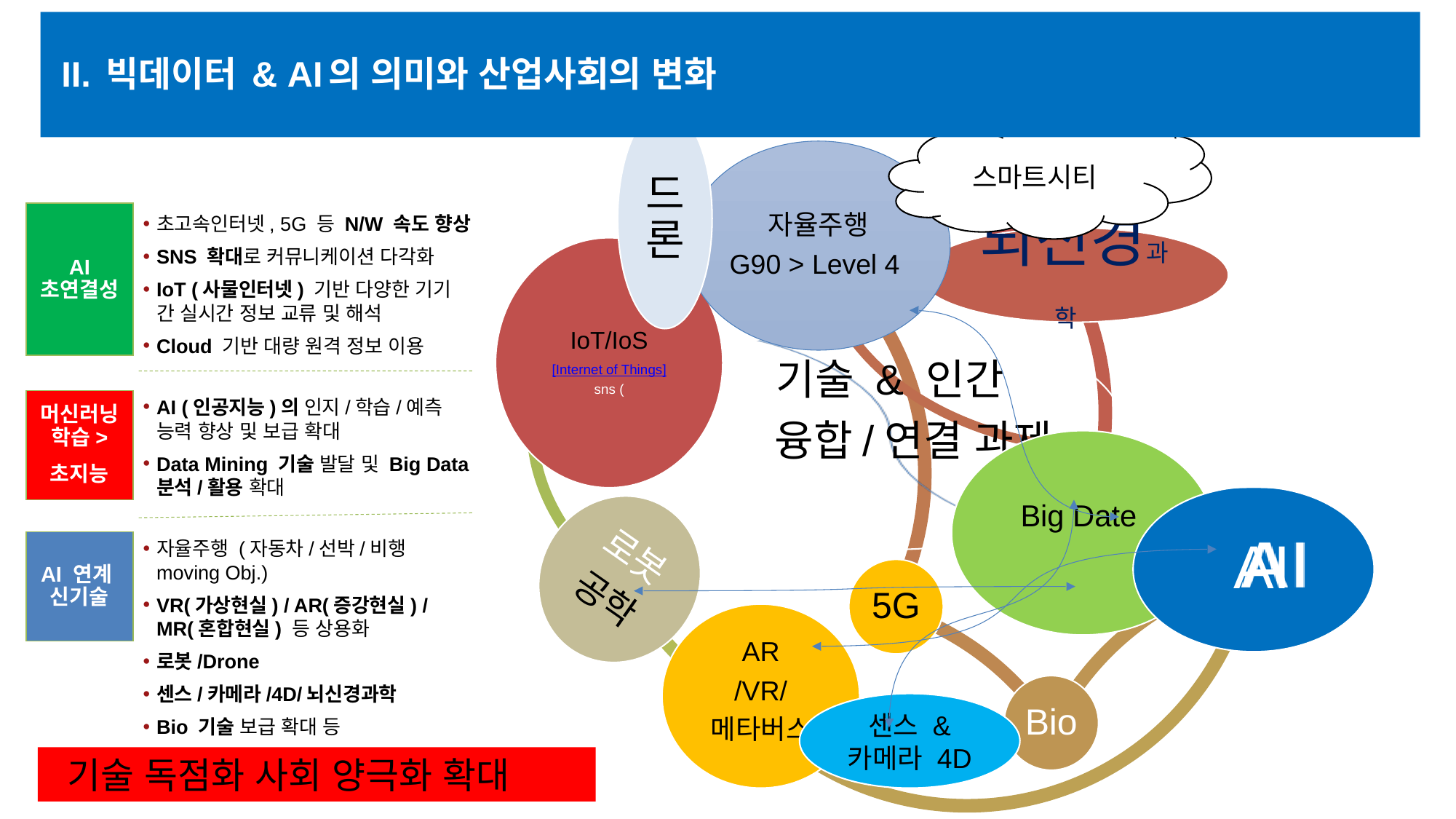

# II. 빅데이터 & AI의 의미와 산업사회의 변화
 기술 & 인간
   융합/연결 과제
IoT/IoS
[Internet of Things]
sns (
뇌신경과학
Big Date

자율주행
G90 > Level 4
5G
Bio
 AI

AR
/VR/
메타버스

센스 & 카메라 4D
로봇
공학
드론
스마트시티
AI 초연결성
초고속인터넷, 5G 등 N/W 속도 향상
SNS 확대로 커뮤니케이션 다각화
IoT (사물인터넷) 기반 다양한 기기 간 실시간 정보 교류 및 해석
Cloud 기반 대량 원격 정보 이용
머신러닝 학습>
초지능
AI (인공지능)의 인지/학습/예측 능력 향상 및 보급 확대
Data Mining 기술 발달 및 Big Data 분석/활용 확대
AI 연계
신기술
자율주행 (자동차/선박/비행 moving Obj.)
VR(가상현실) / AR(증강현실) / MR(혼합현실) 등 상용화
로봇/Drone
센스/카메라/4D/뇌신경과학
Bio 기술 보급 확대 등
 기술 독점화 사회 양극화 확대